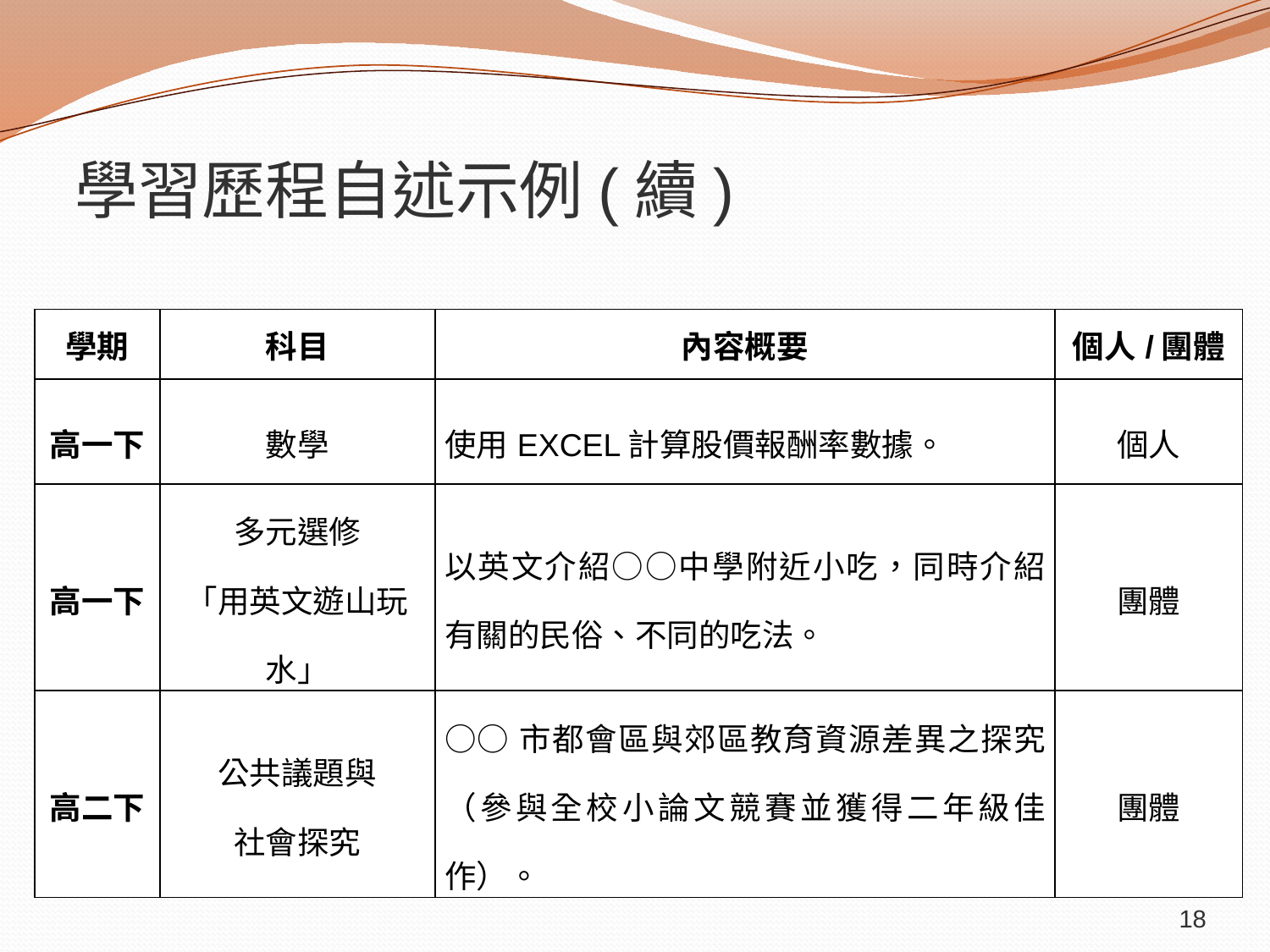

# 學習歷程自述示例(續)
| 學期 | 科目 | 內容概要 | 個人/團體 |
| --- | --- | --- | --- |
| 高一下 | 數學 | 使用EXCEL計算股價報酬率數據。 | 個人 |
| 高一下 | 多元選修 「用英文遊山玩水」 | 以英文介紹○○中學附近小吃，同時介紹有關的民俗、不同的吃法。 | 團體 |
| 高二下 | 公共議題與 社會探究 | ○○市都會區與郊區教育資源差異之探究（參與全校小論文競賽並獲得二年級佳作）。 | 團體 |
18